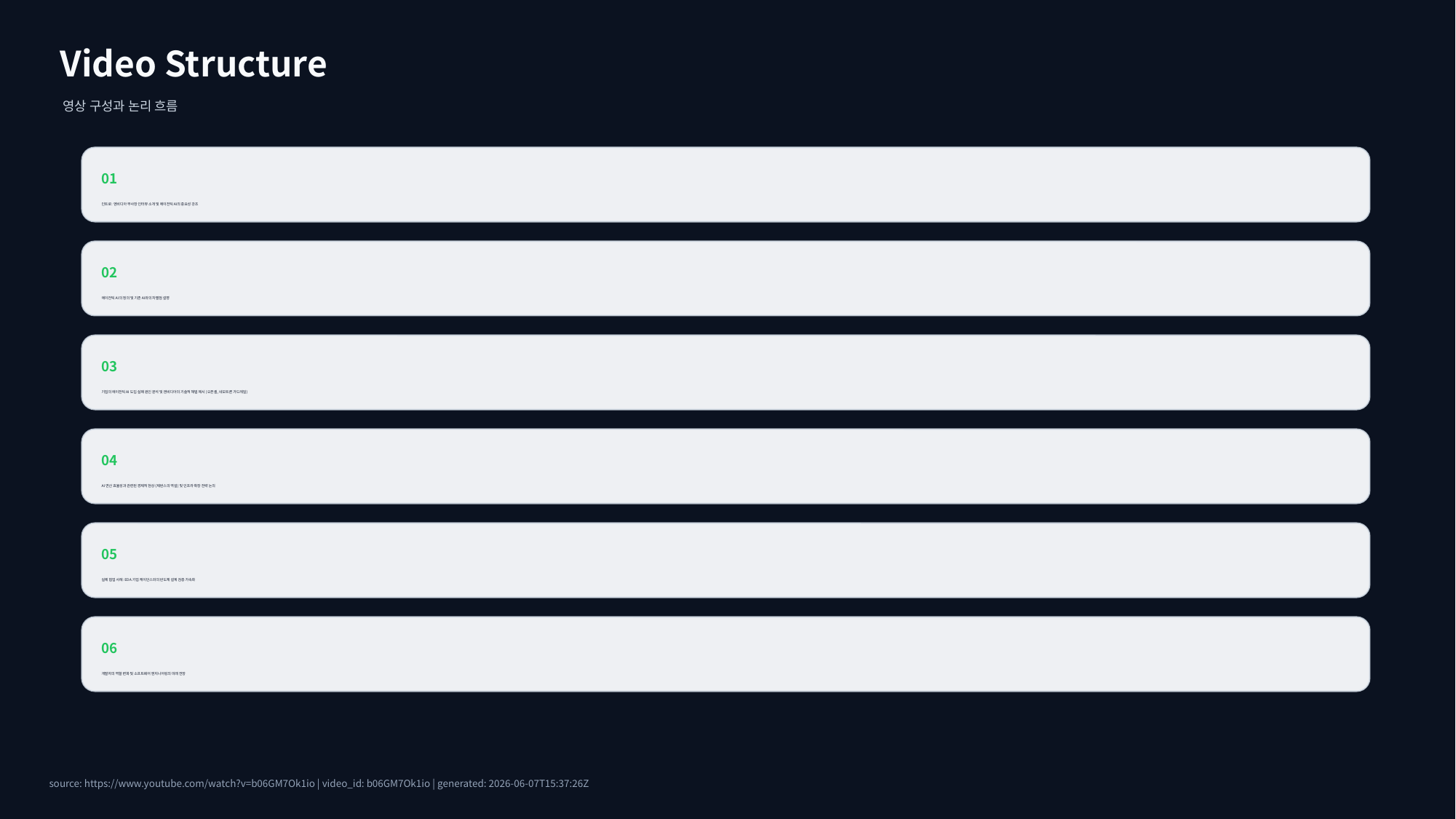

Video Structure
영상 구성과 논리 흐름

01
인트로: 엔비디아 부사장 인터뷰 소개 및 에이전틱 AI의 중요성 강조

02
에이전틱 AI의 정의 및 기존 AI와의 차별점 설명

03
기업의 에이전틱 AI 도입 실패 원인 분석 및 엔비디아의 기술적 해법 제시 (오픈셸, 네모트론 가드레일)

04
AI 연산 효율성과 관련된 경제적 현상 (제번스의 역설) 및 인프라 확장 전략 논의

05
실제 협업 사례: EDA 기업 케이던스와의 반도체 설계 검증 가속화

06
개발자의 역할 변화 및 소프트웨어 엔지니어링의 미래 전망
source: https://www.youtube.com/watch?v=b06GM7Ok1io | video_id: b06GM7Ok1io | generated: 2026-06-07T15:37:26Z